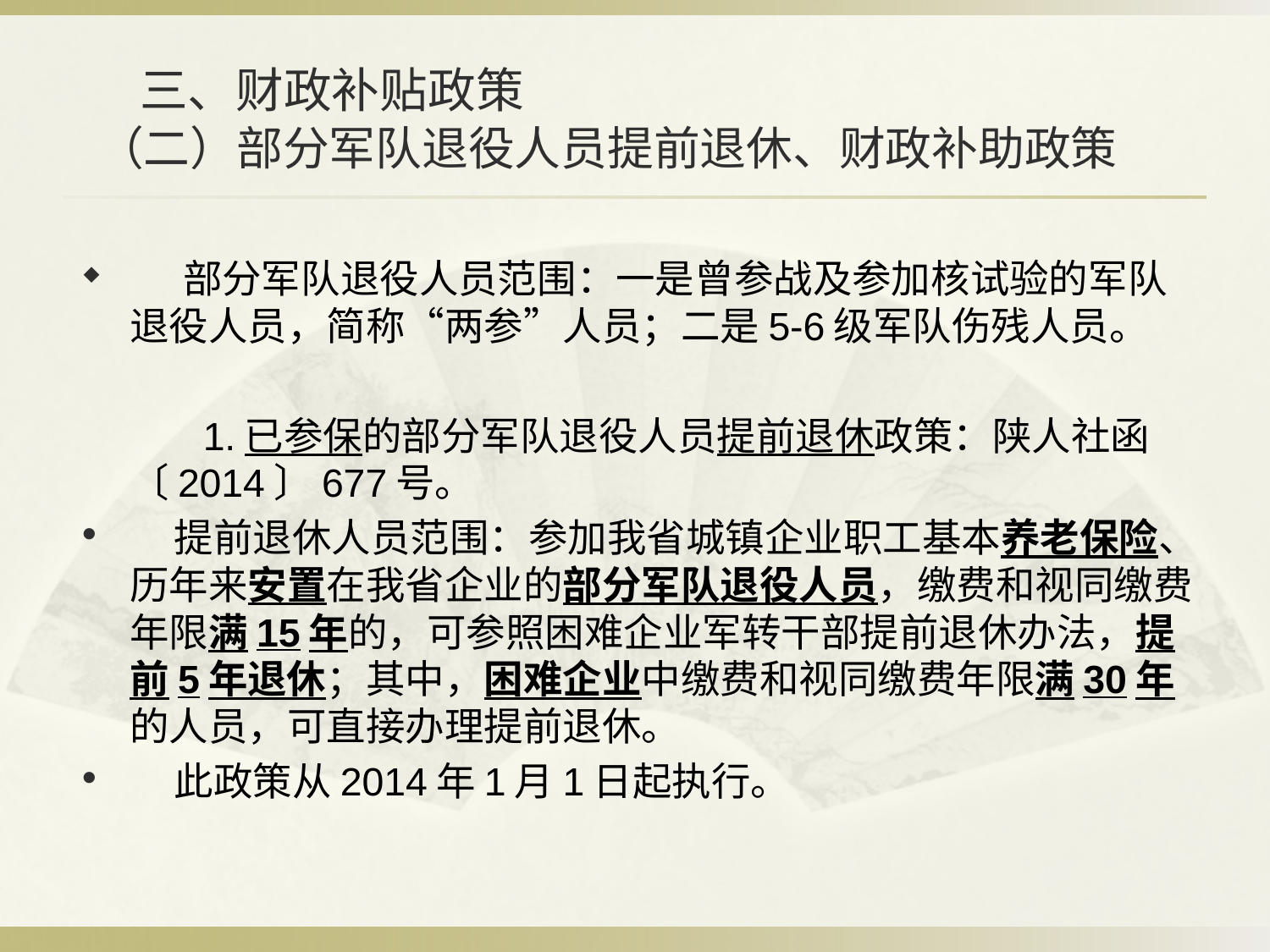

# 三、财政补贴政策 （二）部分军队退役人员提前退休、财政补助政策

     部分军队退役人员范围：一是曾参战及参加核试验的军队退役人员，简称“两参”人员；二是5-6级军队伤残人员。

           1.已参保的部分军队退役人员提前退休政策：陕人社函〔2014〕677号。
    提前退休人员范围：参加我省城镇企业职工基本养老保险、历年来安置在我省企业的部分军队退役人员，缴费和视同缴费年限满15年的，可参照困难企业军转干部提前退休办法，提前5年退休；其中，困难企业中缴费和视同缴费年限满30年的人员，可直接办理提前退休。
    此政策从2014年1月1日起执行。